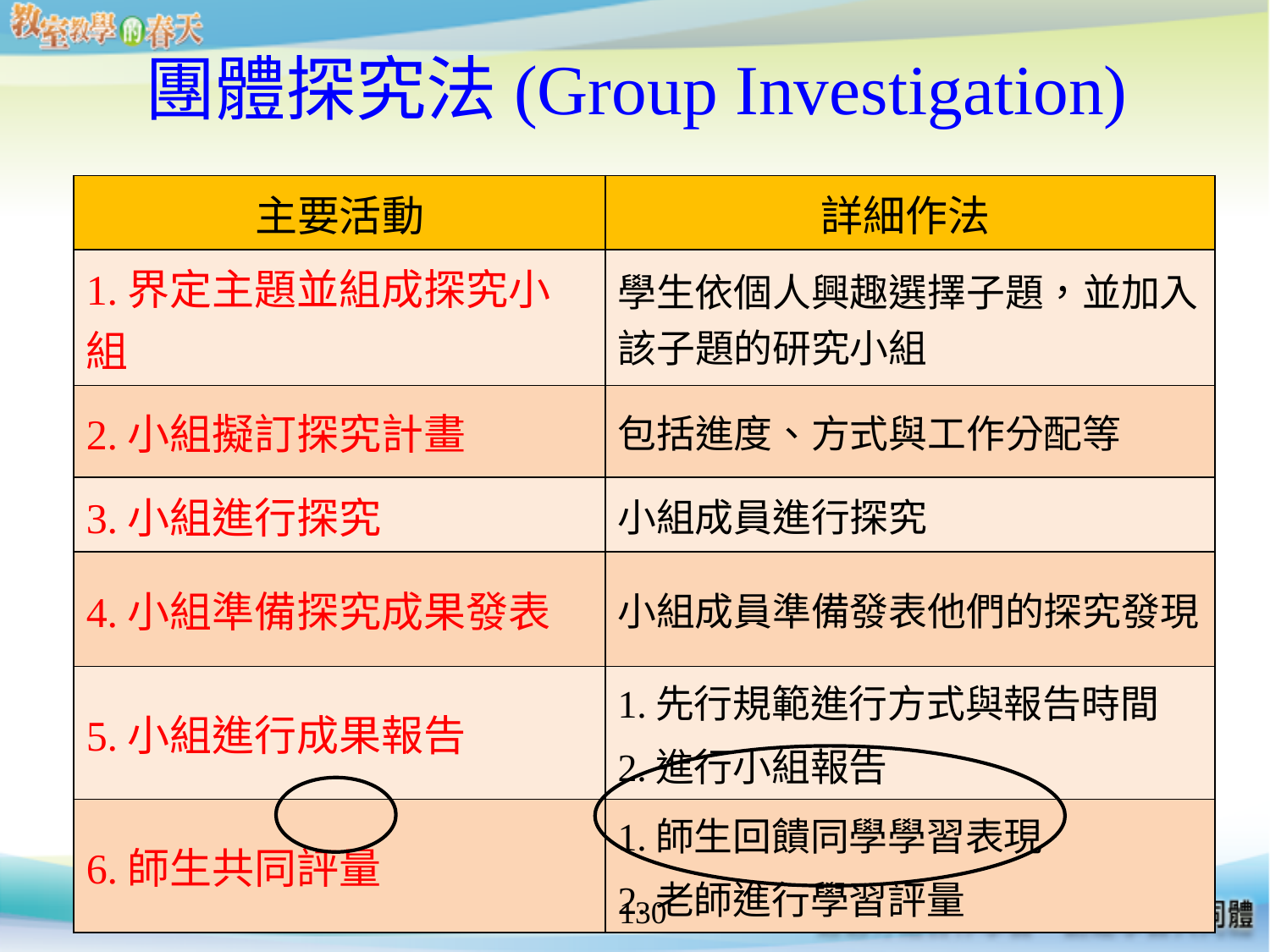

# 團體探究法(Group Investigation)
| 主要活動 | 詳細作法 |
| --- | --- |
| 1.界定主題並組成探究小組 | 學生依個人興趣選擇子題，並加入 該子題的研究小組 |
| 2.小組擬訂探究計畫 | 包括進度、方式與工作分配等 |
| 3.小組進行探究 | 小組成員進行探究 |
| 4.小組準備探究成果發表 | 小組成員準備發表他們的探究發現 |
| 5.小組進行成果報告 | 1.先行規範進行方式與報告時間 2.進行小組報告 |
| 6.師生共同評量 | 1.師生回饋同學學習表現 2.老師進行學習評量 |

130